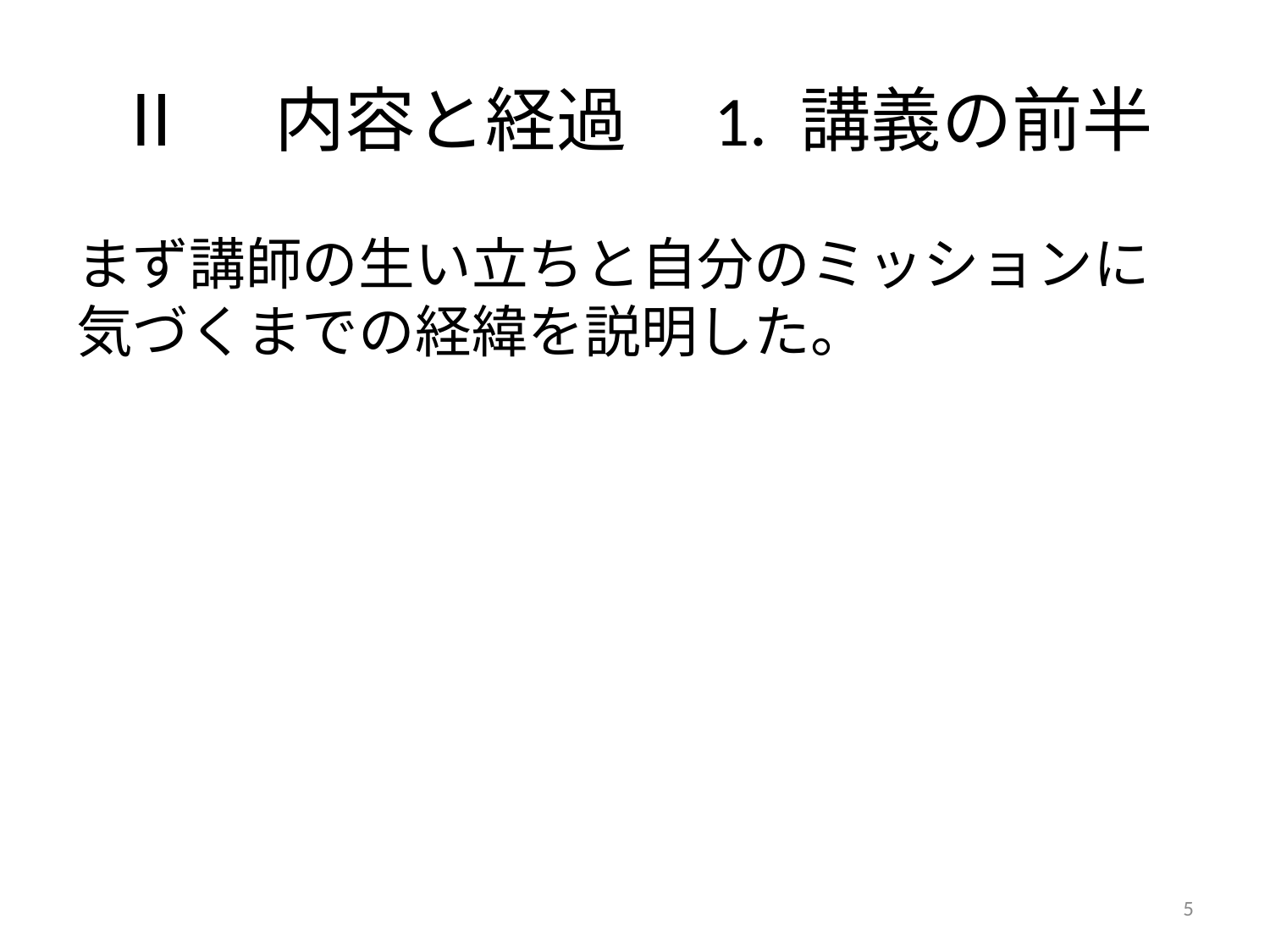

# Ⅱ　内容と経過　1. 講義の前半
まず講師の生い立ちと自分のミッションに気づくまでの経緯を説明した。

5